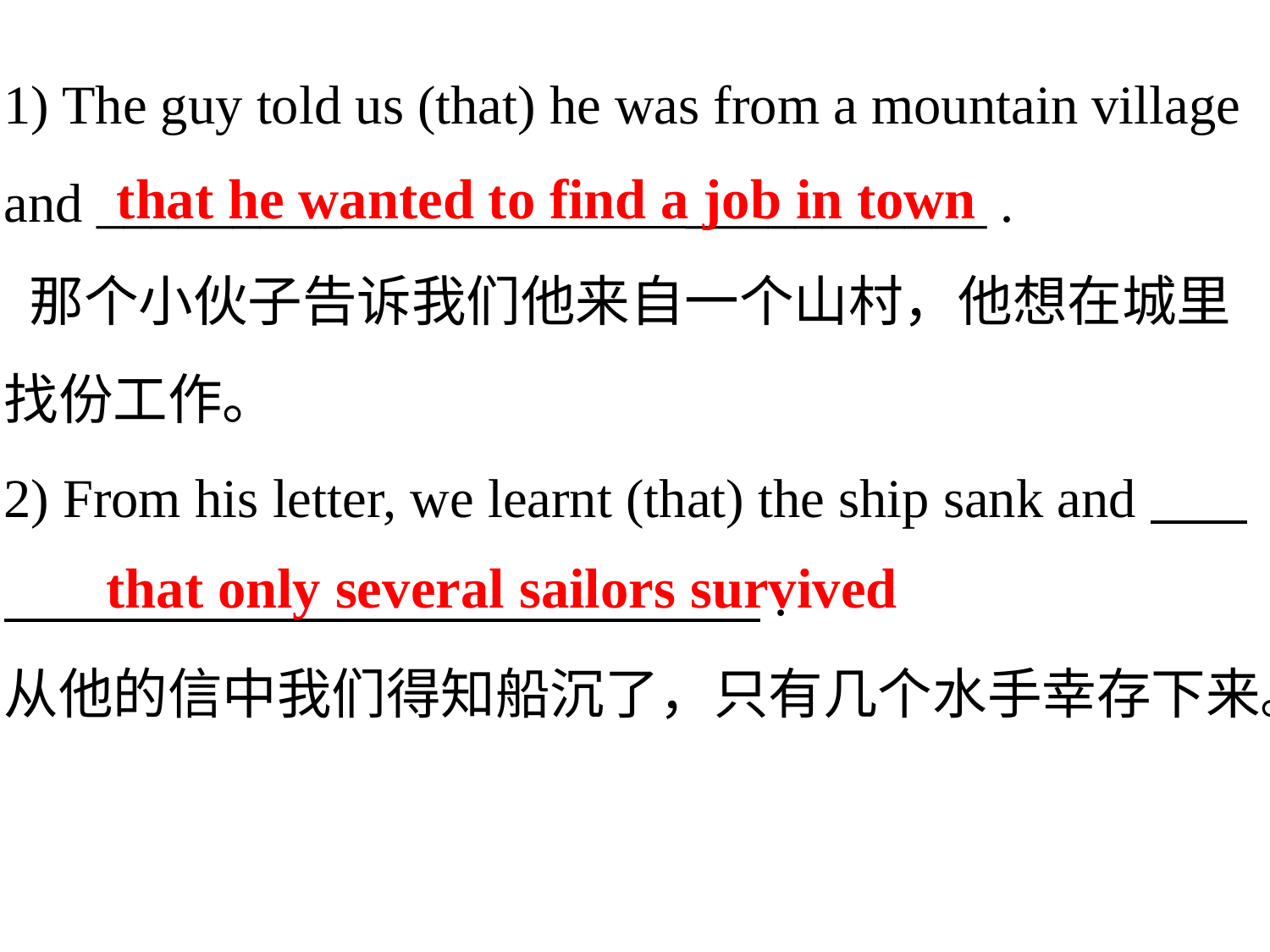

1) The guy told us (that) he was from a mountain village and _________                         ___________ .
 那个小伙子告诉我们他来自一个山村，他想在城里找份工作。
2) From his letter, we learnt (that) the ship sank and                                                                 .
从他的信中我们得知船沉了，只有几个水手幸存下来。

that he wanted to find a job in town
that only several sailors survived